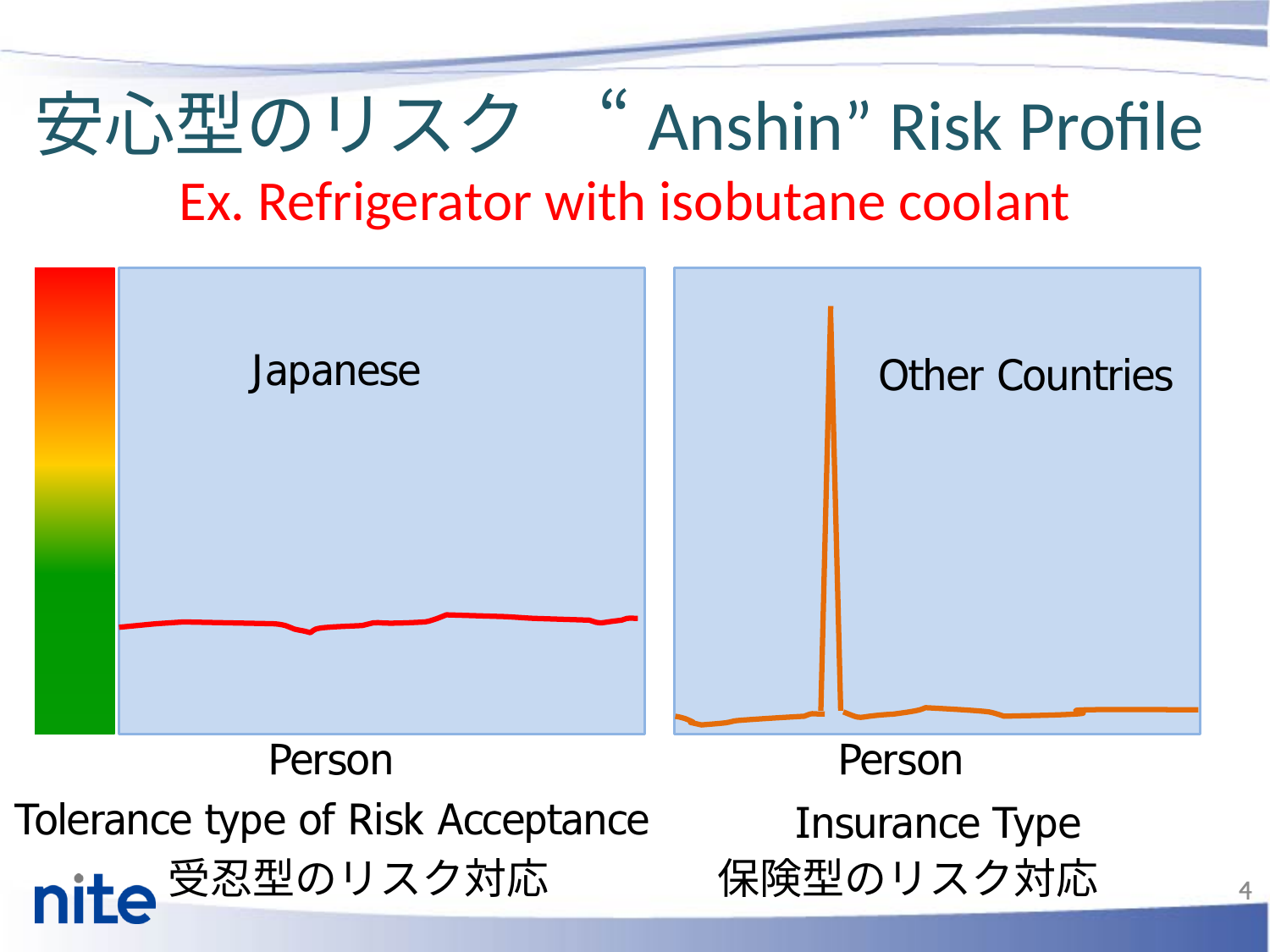

# 安心型のリスク　“Anshin” Risk Profile Ex. Refrigerator with isobutane coolant

Japanese
Other Countries

Person
Person
Tolerance type of Risk Acceptance
Insurance Type
受忍型のリスク対応
保険型のリスク対応
4